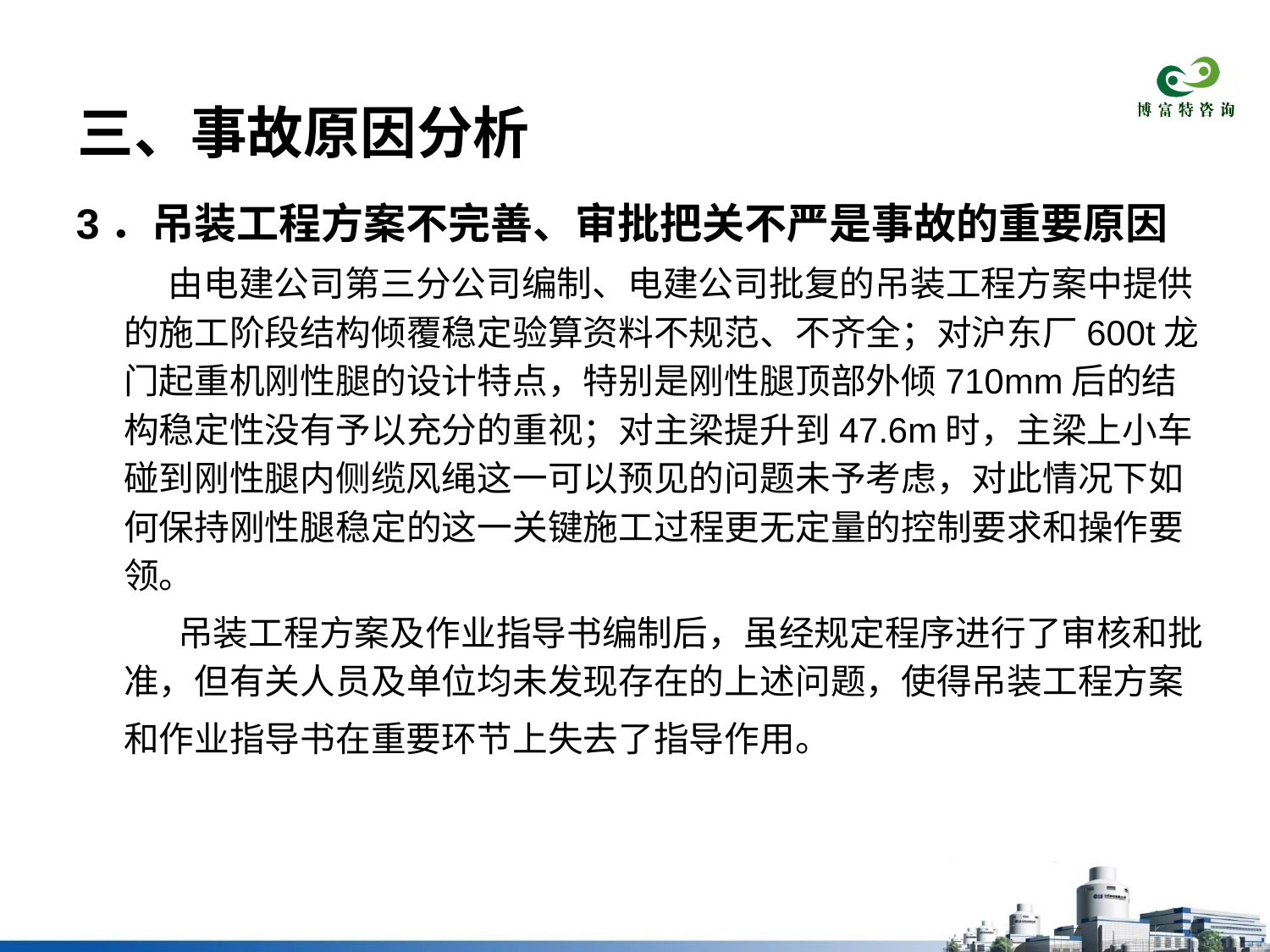

# 三、事故原因分析
3．吊装工程方案不完善、审批把关不严是事故的重要原因
　　    由电建公司第三分公司编制、电建公司批复的吊装工程方案中提供的施工阶段结构倾覆稳定验算资料不规范、不齐全；对沪东厂600t龙门起重机刚性腿的设计特点，特别是刚性腿顶部外倾710mm后的结构稳定性没有予以充分的重视；对主梁提升到47.6m时，主梁上小车碰到刚性腿内侧缆风绳这一可以预见的问题未予考虑，对此情况下如何保持刚性腿稳定的这一关键施工过程更无定量的控制要求和操作要领。
　　    吊装工程方案及作业指导书编制后，虽经规定程序进行了审核和批准，但有关人员及单位均未发现存在的上述问题，使得吊装工程方案和作业指导书在重要环节上失去了指导作用。